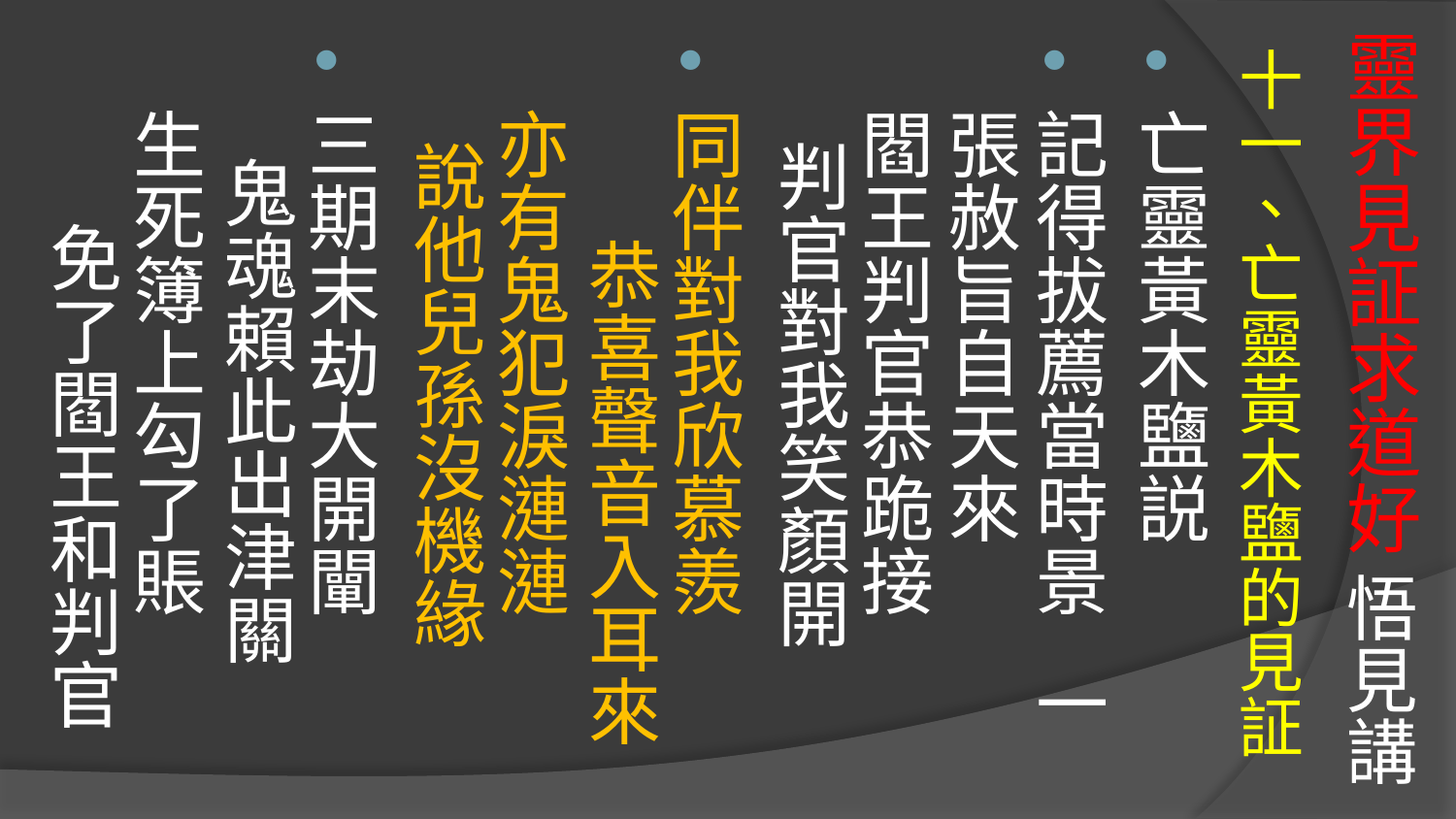

# 靈界見証求道好 悟見講
十一、亡靈黃木鹽的見証
亡靈黃木鹽説
記得拔薦當時景   一張赦旨自天來 
閻王判官恭跪接             判官對我笑顏開
同伴對我欣慕羨                   恭喜聲音入耳來 
亦有鬼犯淚漣漣             說他兒孫沒機緣
三期末劫大開闡              鬼魂賴此出津關 
生死簿上勾了賬                  免了閻王和判官